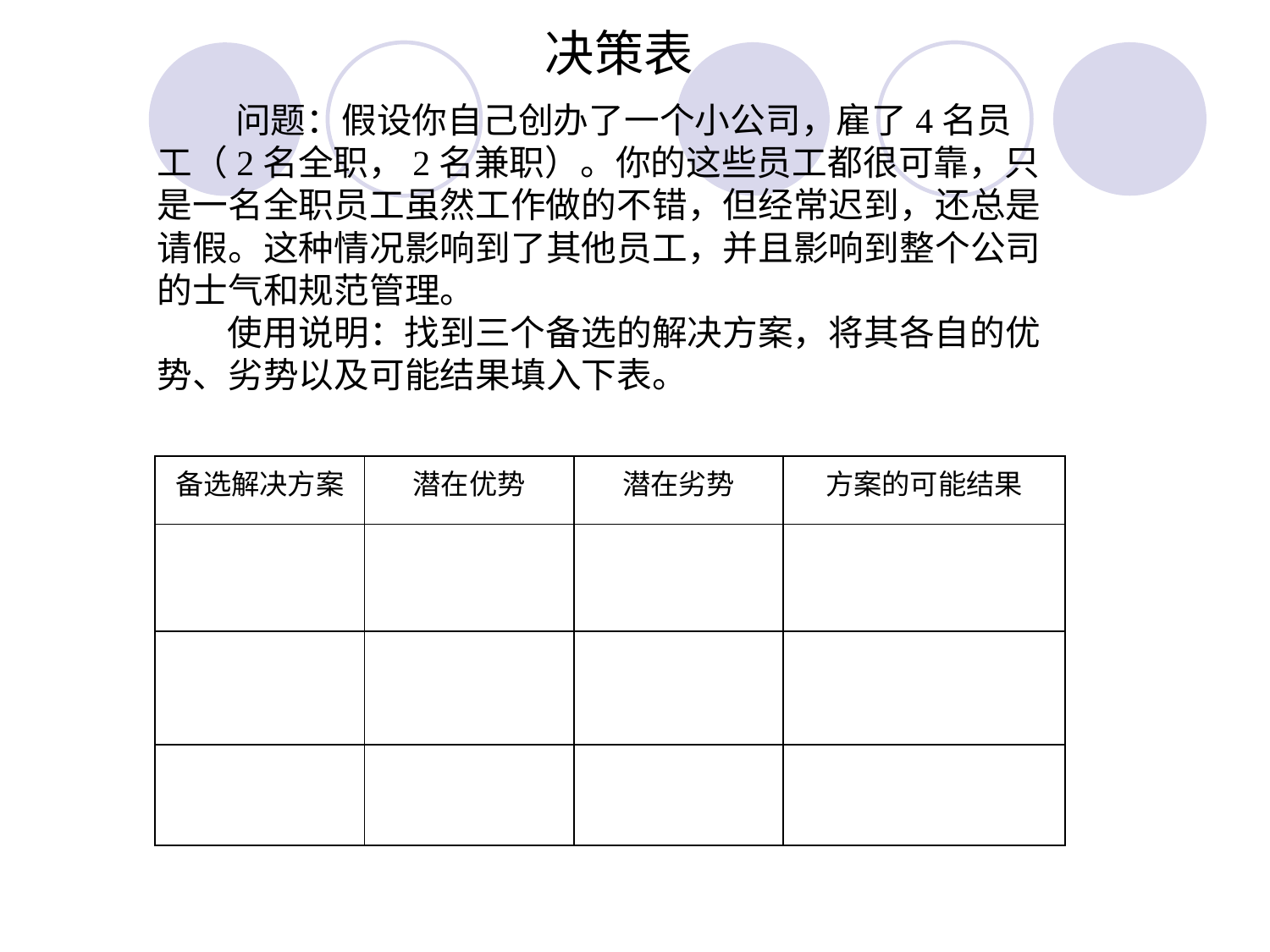

决策表

    问题：假设你自己创办了一个小公司，雇了4名员工（2名全职，2名兼职）。你的这些员工都很可靠，只是一名全职员工虽然工作做的不错，但经常迟到，还总是请假。这种情况影响到了其他员工，并且影响到整个公司的士气和规范管理。
   使用说明：找到三个备选的解决方案，将其各自的优势、劣势以及可能结果填入下表。
| 备选解决方案 | 潜在优势 | 潜在劣势 | 方案的可能结果 |
| --- | --- | --- | --- |
|  |  |  |  |
|  |  |  |  |
|  |  |  |  |